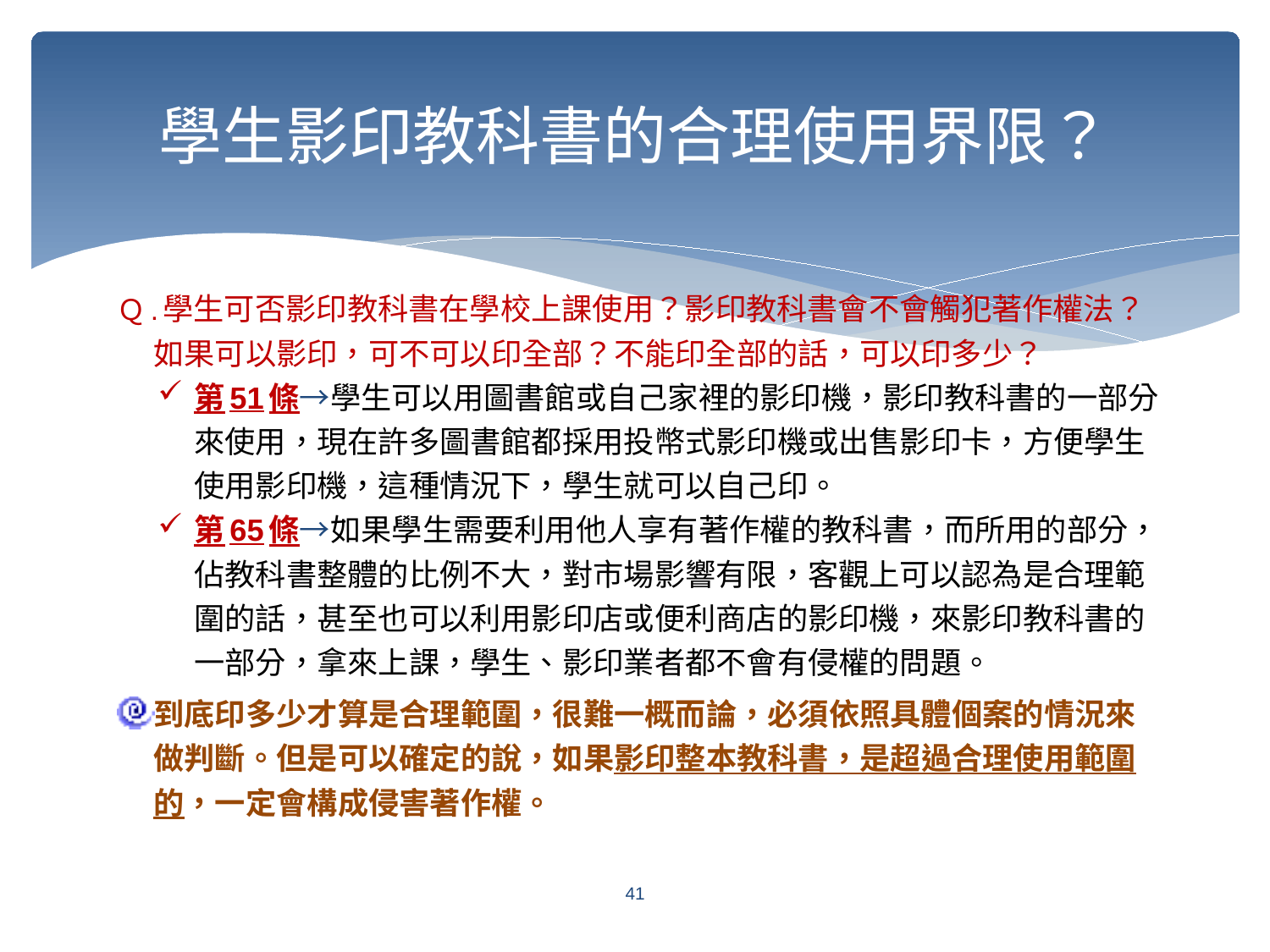

# 學生影印教科書的合理使用界限？
Ｑ.學生可否影印教科書在學校上課使用？影印教科書會不會觸犯著作權法？如果可以影印，可不可以印全部？不能印全部的話，可以印多少？
第51條→學生可以用圖書館或自己家裡的影印機，影印教科書的一部分來使用，現在許多圖書館都採用投幣式影印機或出售影印卡，方便學生使用影印機，這種情況下，學生就可以自己印。
第65條→如果學生需要利用他人享有著作權的教科書，而所用的部分，佔教科書整體的比例不大，對市場影響有限，客觀上可以認為是合理範圍的話，甚至也可以利用影印店或便利商店的影印機，來影印教科書的一部分，拿來上課，學生、影印業者都不會有侵權的問題。
到底印多少才算是合理範圍，很難一概而論，必須依照具體個案的情況來做判斷。但是可以確定的說，如果影印整本教科書，是超過合理使用範圍的，一定會構成侵害著作權。
41